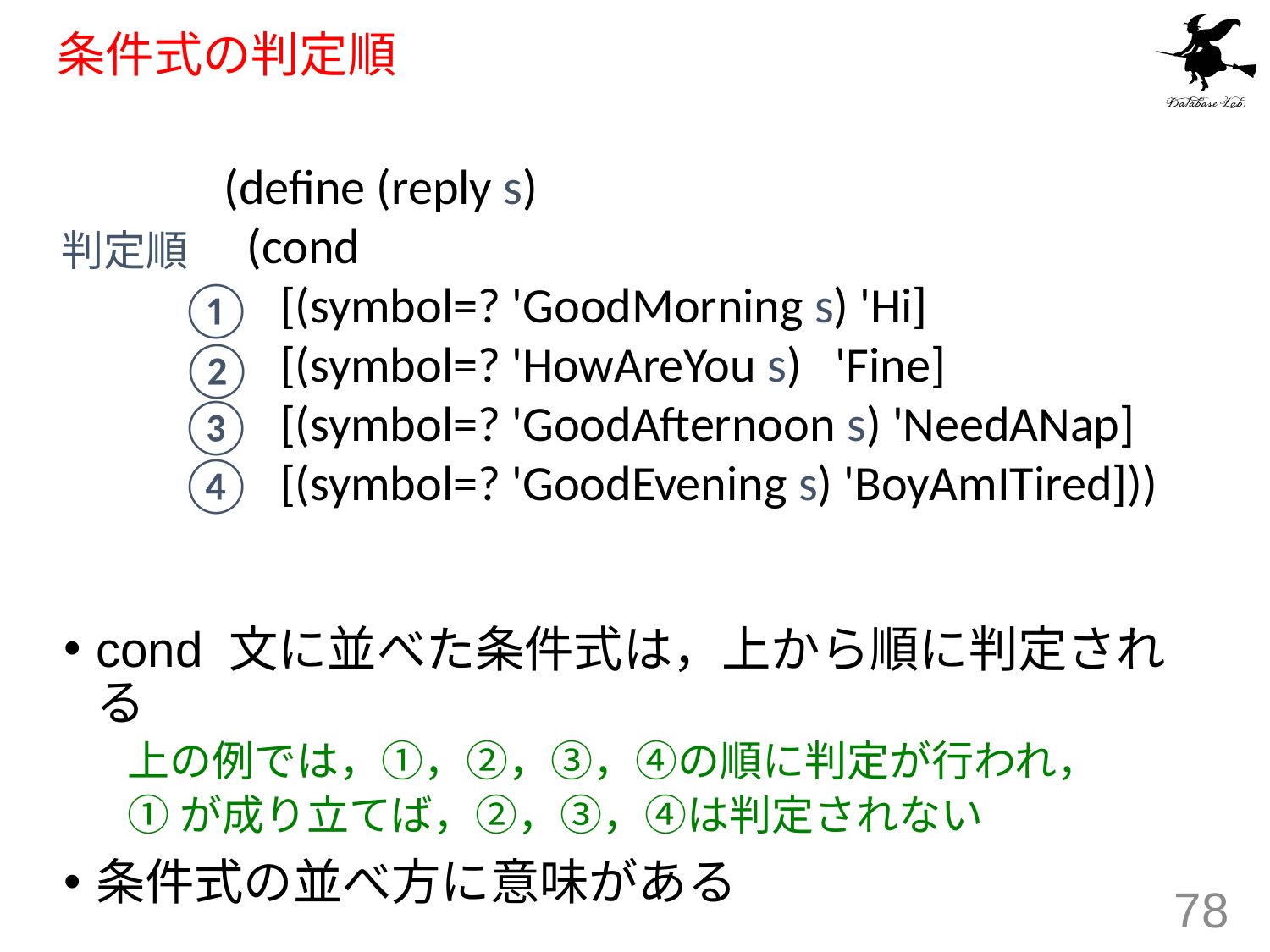

# 条件式の判定順
(define (reply s)
  (cond
     [(symbol=? 'GoodMorning s) 'Hi]
     [(symbol=? 'HowAreYou s)   'Fine]
     [(symbol=? 'GoodAfternoon s) 'NeedANap]
     [(symbol=? 'GoodEvening s) 'BoyAmITired]))
判定順
①
②
③
④
cond 文に並べた条件式は，上から順に判定される
上の例では，①，②，③，④の順に判定が行われ，
①が成り立てば，②，③，④は判定されない
条件式の並べ方に意味がある
78